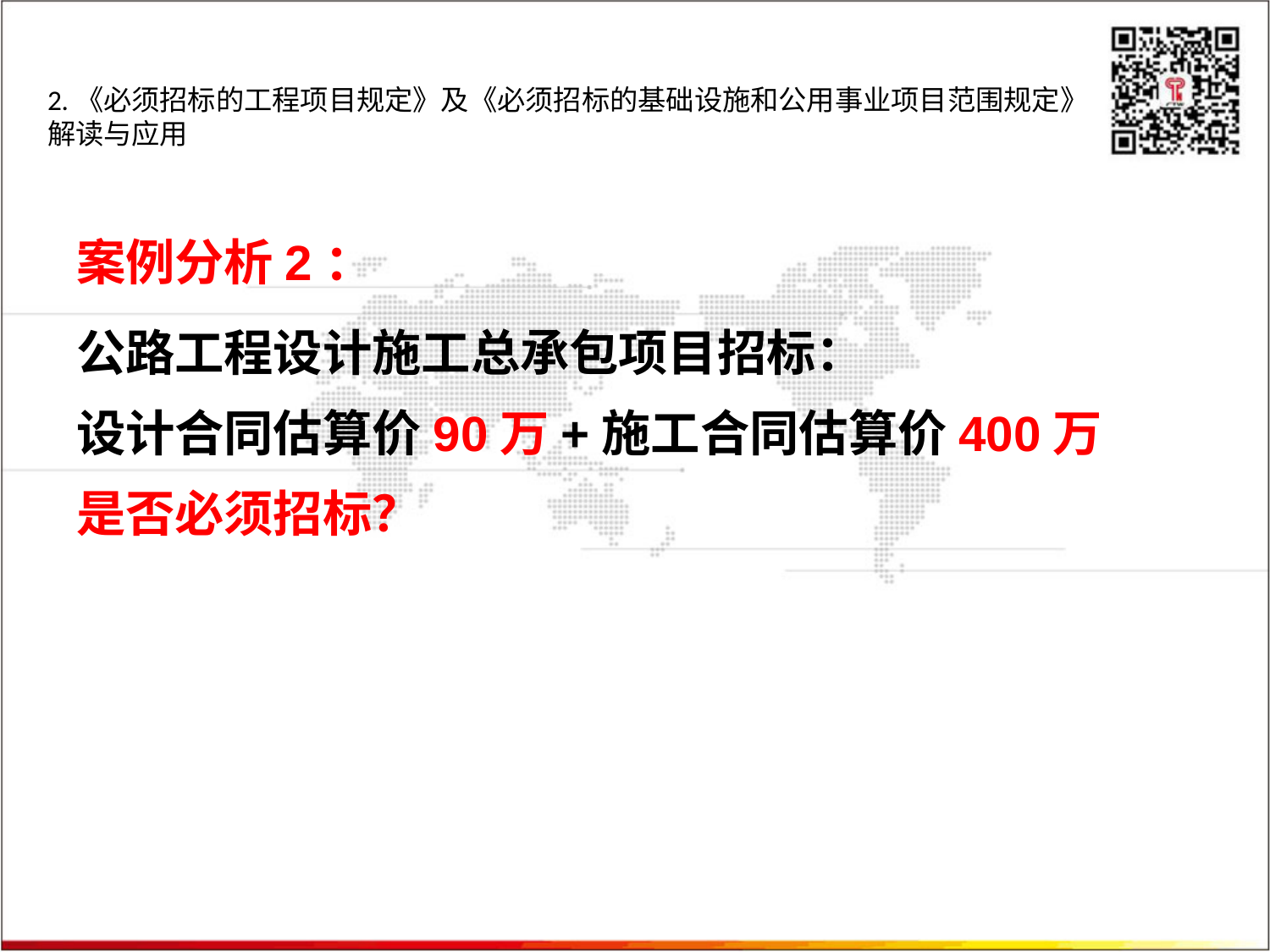

2.《必须招标的工程项目规定》及《必须招标的基础设施和公用事业项目范围规定》解读与应用
#
案例分析2：
公路工程设计施工总承包项目招标：
设计合同估算价90万+施工合同估算价400万
是否必须招标？